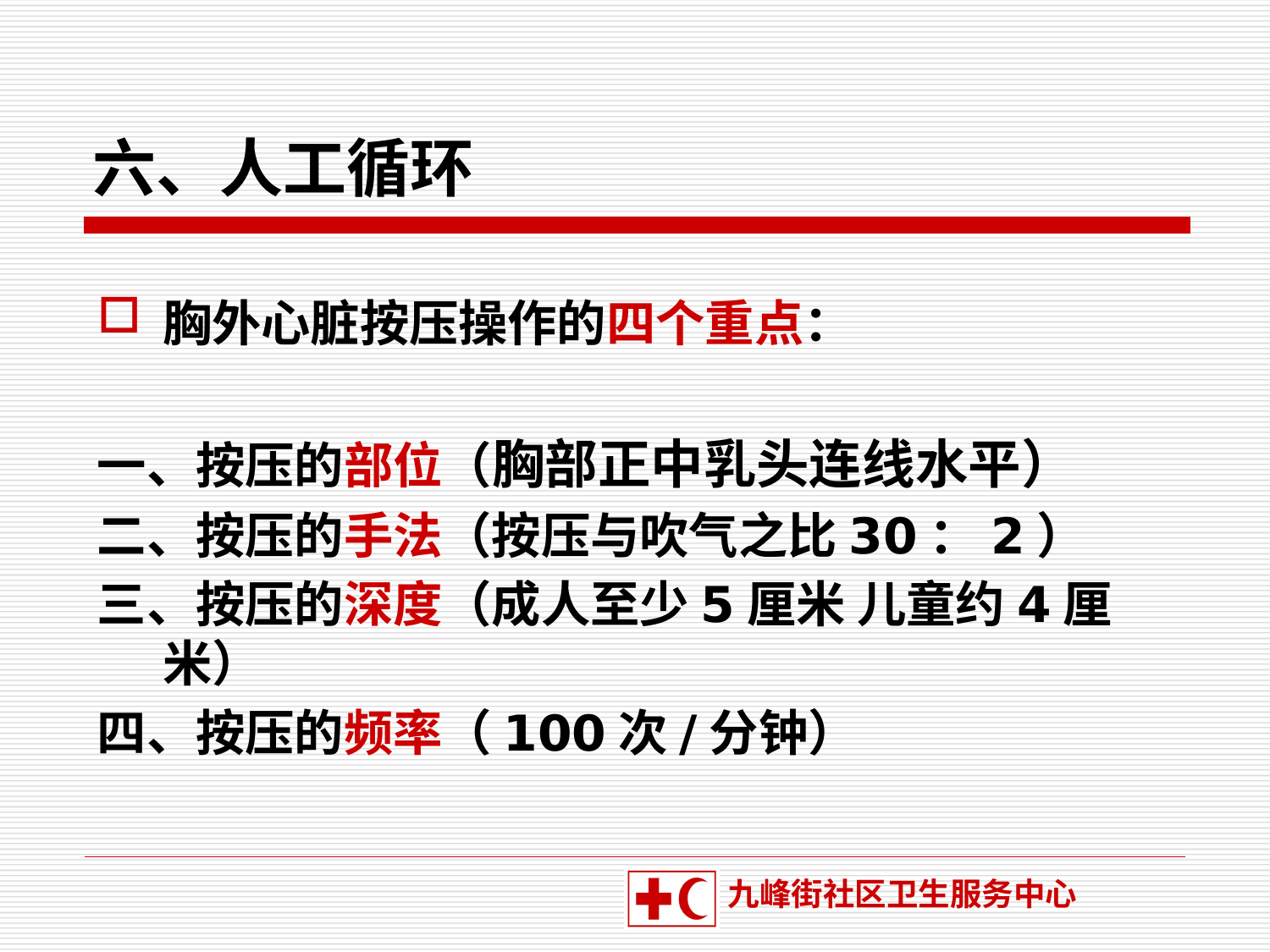

# 六、人工循环
胸外心脏按压操作的四个重点：

一、按压的部位（胸部正中乳头连线水平）
二、按压的手法（按压与吹气之比30：2）
三、按压的深度（成人至少5厘米 儿童约4厘米）
四、按压的频率（100次/分钟）
             九峰街社区卫生服务中心